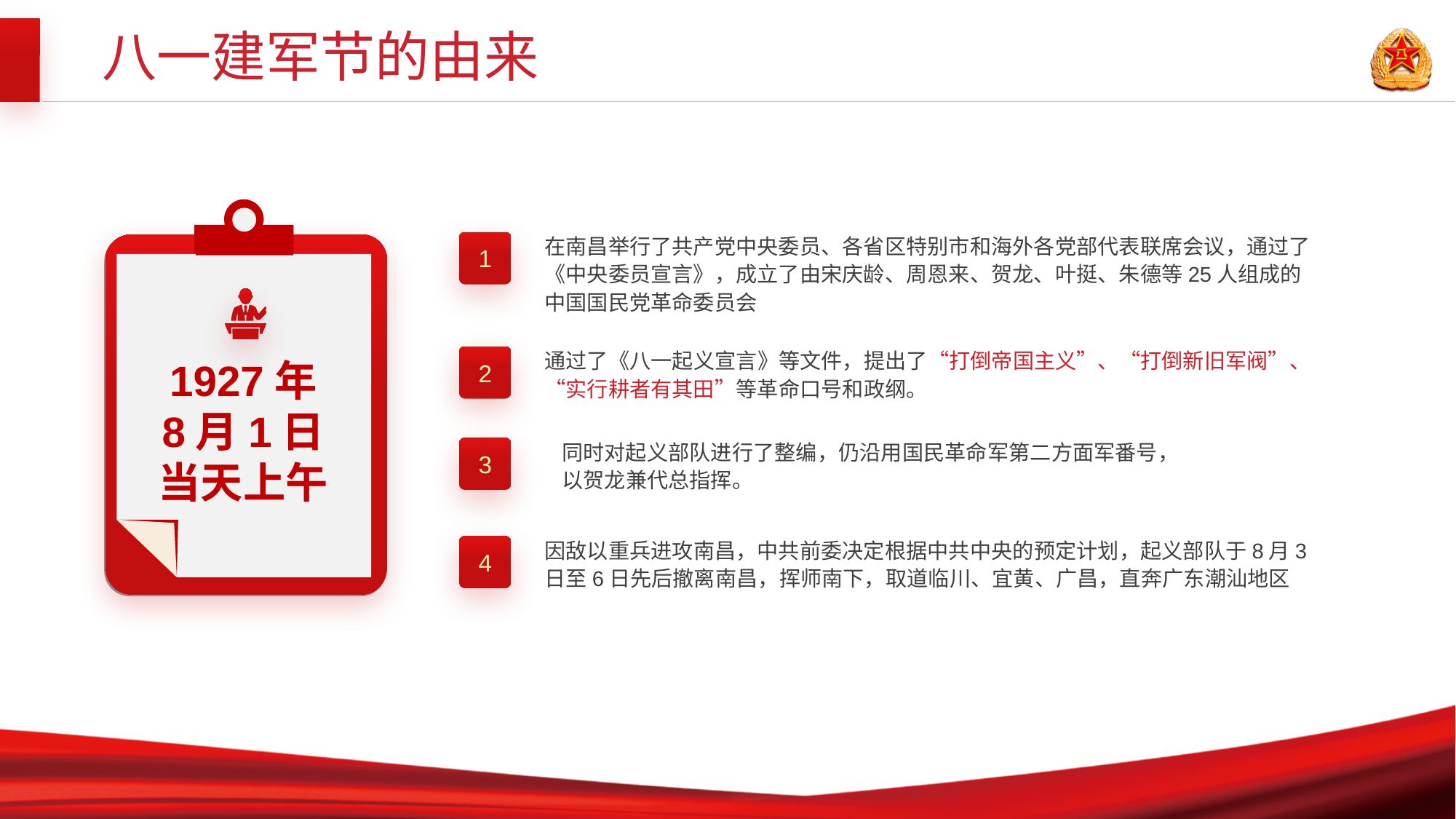

八一建军节的由来

在南昌举行了共产党中央委员、各省区特别市和海外各党部代表联席会议，通过了《中央委员宣言》，成立了由宋庆龄、周恩来、贺龙、叶挺、朱德等25人组成的中国国民党革命委员会
1

通过了《八一起义宣言》等文件，提出了“打倒帝国主义”、“打倒新旧军阀”、“实行耕者有其田”等革命口号和政纲。
2
1927年
8月1日当天上午
同时对起义部队进行了整编，仍沿用国民革命军第二方面军番号，以贺龙兼代总指挥。
3
因敌以重兵进攻南昌，中共前委决定根据中共中央的预定计划，起义部队于8月3日至6日先后撤离南昌，挥师南下，取道临川、宜黄、广昌，直奔广东潮汕地区
4